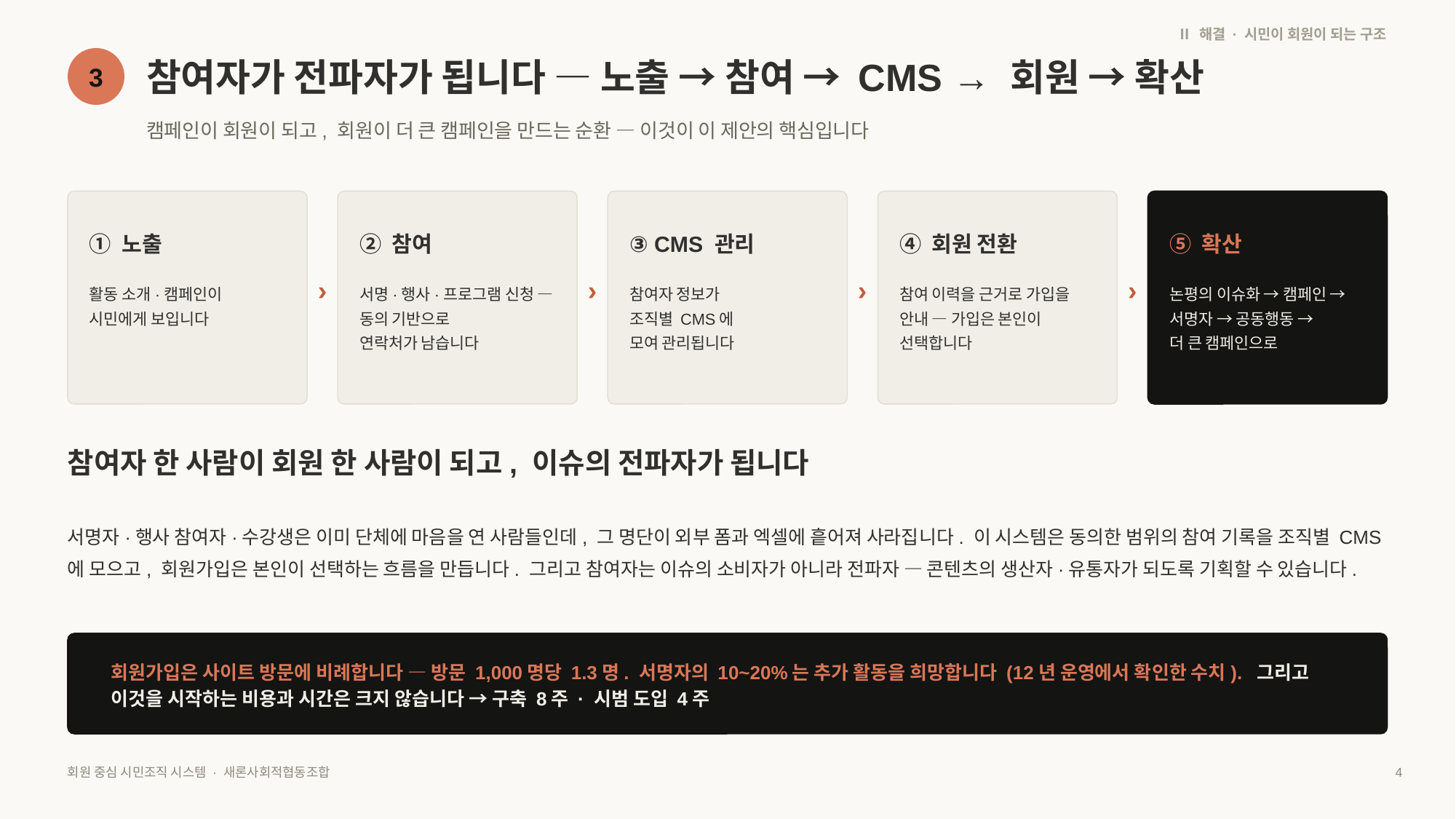

Ⅱ 해결 · 시민이 회원이 되는 구조
참여자가 전파자가 됩니다 — 노출 → 참여 → CMS → 회원 → 확산

3
캠페인이 회원이 되고, 회원이 더 큰 캠페인을 만드는 순환 — 이것이 이 제안의 핵심입니다

① 노출
② 참여
③ CMS 관리
④ 회원 전환
⑤ 확산
›
›
›
›
활동 소개·캠페인이
시민에게 보입니다
서명·행사·프로그램 신청 —
동의 기반으로
연락처가 남습니다
참여자 정보가
조직별 CMS에
모여 관리됩니다
참여 이력을 근거로 가입을
안내 — 가입은 본인이
선택합니다
논평의 이슈화 → 캠페인 →
서명자 → 공동행동 →
더 큰 캠페인으로
참여자 한 사람이 회원 한 사람이 되고, 이슈의 전파자가 됩니다
서명자·행사 참여자·수강생은 이미 단체에 마음을 연 사람들인데, 그 명단이 외부 폼과 엑셀에 흩어져 사라집니다. 이 시스템은 동의한 범위의 참여 기록을 조직별 CMS에 모으고, 회원가입은 본인이 선택하는 흐름을 만듭니다. 그리고 참여자는 이슈의 소비자가 아니라 전파자 — 콘텐츠의 생산자·유통자가 되도록 기획할 수 있습니다.

회원가입은 사이트 방문에 비례합니다 — 방문 1,000명당 1.3명. 서명자의 10~20%는 추가 활동을 희망합니다 (12년 운영에서 확인한 수치).  그리고 이것을 시작하는 비용과 시간은 크지 않습니다 → 구축 8주 · 시범 도입 4주
회원 중심 시민조직 시스템 · 새론사회적협동조합
4